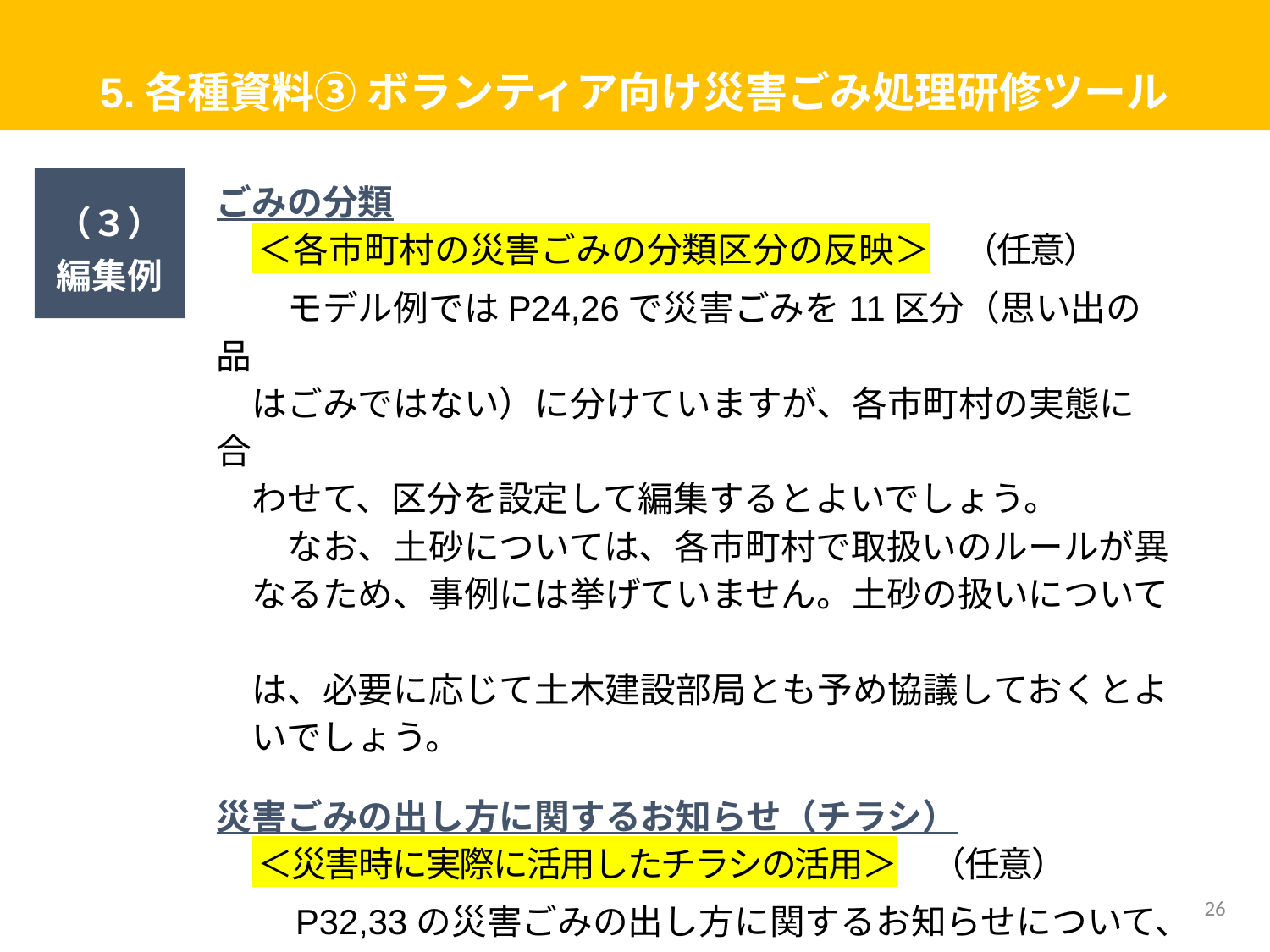

# 5.各種資料③ ボランティア向け災害ごみ処理研修ツール
（３）
編集例
ごみの分類
　 ＜各市町村の災害ごみの分類区分の反映＞　（任意）
　　モデル例ではP24,26で災害ごみを11区分（思い出の品
　はごみではない）に分けていますが、各市町村の実態に合
　わせて、区分を設定して編集するとよいでしょう。
　　なお、土砂については、各市町村で取扱いのルールが異
　なるため、事例には挙げていません。土砂の扱いについて
　は、必要に応じて土木建設部局とも予め協議しておくとよ
　いでしょう。
災害ごみの出し方に関するお知らせ（チラシ）
　 ＜災害時に実際に活用したチラシの活用＞　（任意）
　　P32,33の災害ごみの出し方に関するお知らせについて、
　被災経験のある市町村では、仮置場や集積所のレイアウト
　図に関する周知を行った事例があれば、スライドを編集し
　て実例として掲載・活用するのもよいでしょう。

26